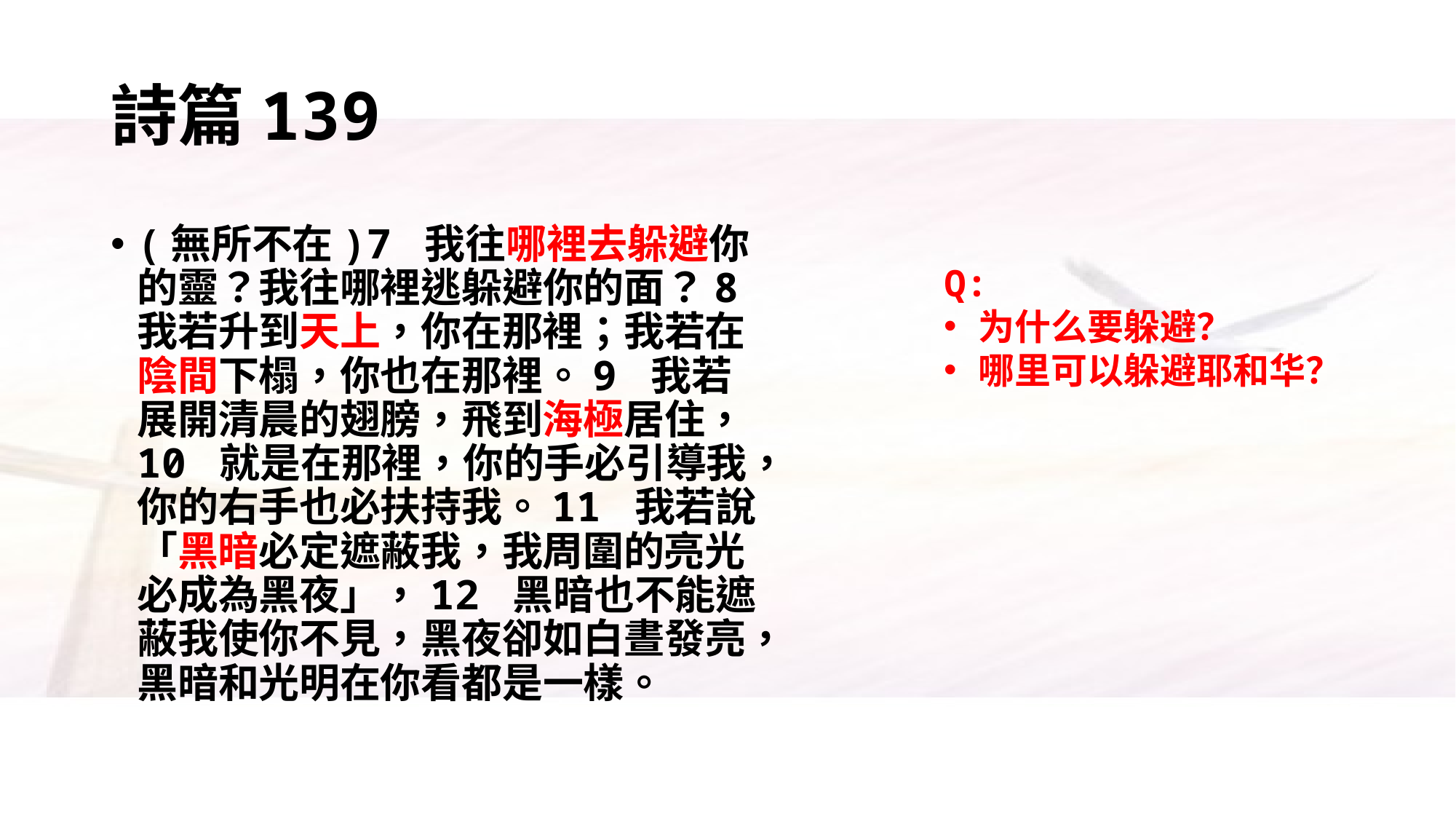

# 詩篇139
(無所不在)7 我往哪裡去躲避你的靈？我往哪裡逃躲避你的面？8 我若升到天上，你在那裡；我若在陰間下榻，你也在那裡。9 我若展開清晨的翅膀，飛到海極居住，10 就是在那裡，你的手必引導我，你的右手也必扶持我。11 我若說「黑暗必定遮蔽我，我周圍的亮光必成為黑夜」，12 黑暗也不能遮蔽我使你不見，黑夜卻如白晝發亮，黑暗和光明在你看都是一樣。
Q:
为什么要躲避？
哪里可以躲避耶和华？